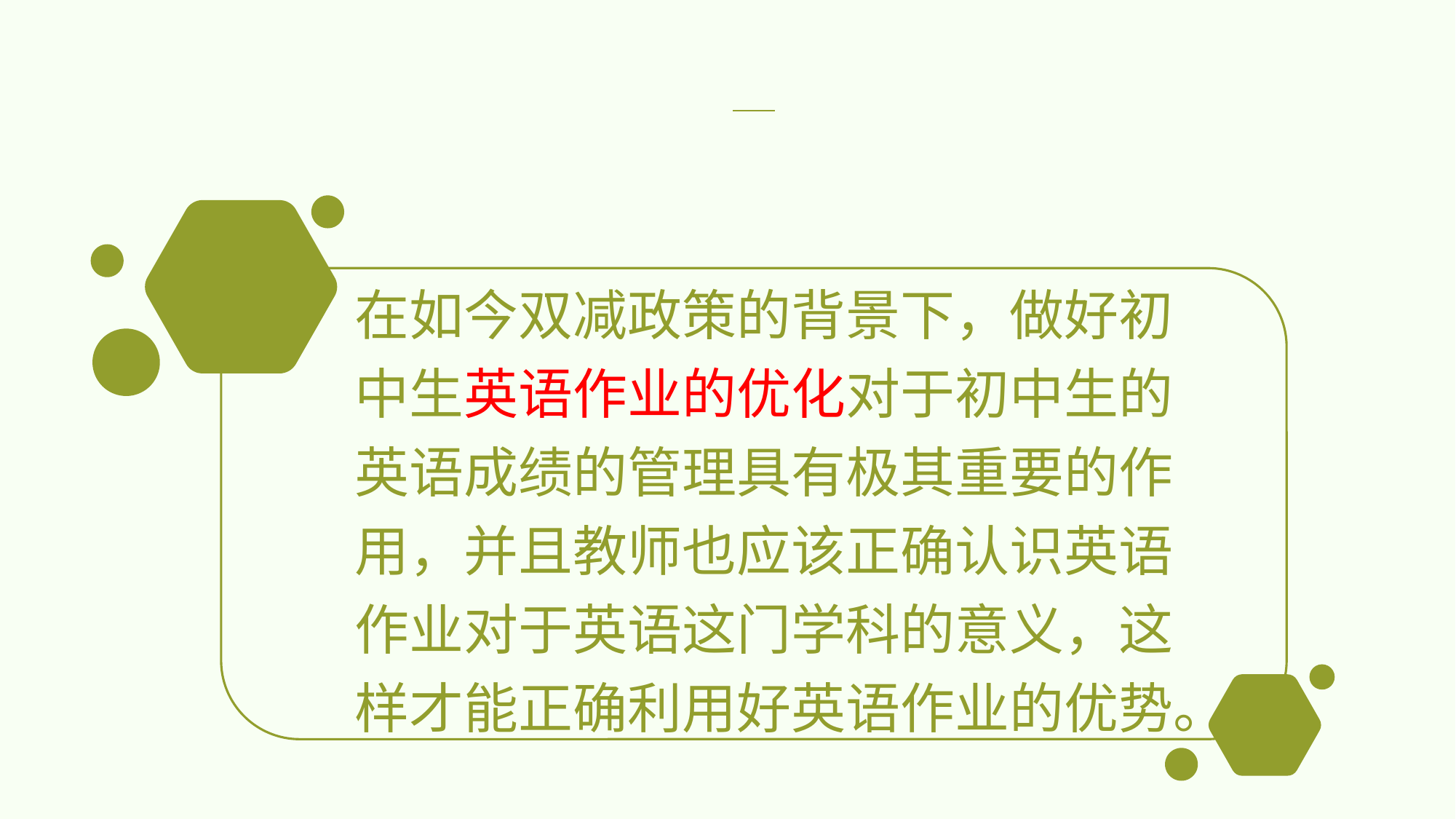

在如今双减政策的背景下，做好初中生英语作业的优化对于初中生的英语成绩的管理具有极其重要的作用，并且教师也应该正确认识英语作业对于英语这门学科的意义，这样才能正确利用好英语作业的优势。